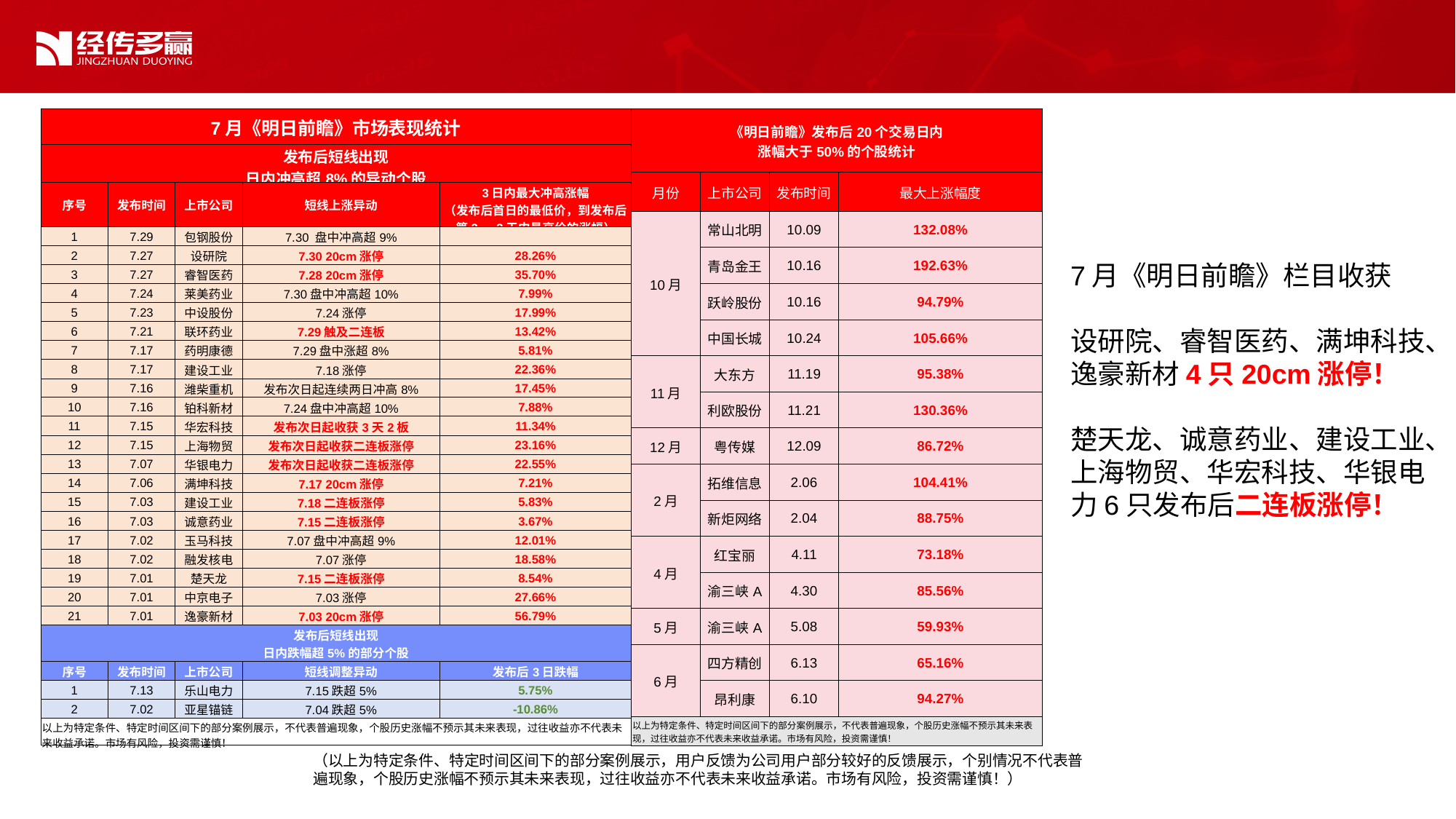

| 7月《明日前瞻》市场表现统计 |  |  |  |  |
| --- | --- | --- | --- | --- |
| 发布后短线出现 日内冲高超8%的异动个股 |  |  |  |  |
| 序号 | 发布时间 | 上市公司 | 短线上涨异动 | 3日内最大冲高涨幅 （发布后首日的最低价，到发布后第2、3天内最高价的涨幅） |
| 1 | 7.29 | 包钢股份 | 7.30 盘中冲高超9% |  |
| 2 | 7.27 | 设研院 | 7.30 20cm涨停 | 28.26% |
| 3 | 7.27 | 睿智医药 | 7.28 20cm涨停 | 35.70% |
| 4 | 7.24 | 莱美药业 | 7.30盘中冲高超10% | 7.99% |
| 5 | 7.23 | 中设股份 | 7.24涨停 | 17.99% |
| 6 | 7.21 | 联环药业 | 7.29触及二连板 | 13.42% |
| 7 | 7.17 | 药明康德 | 7.29盘中涨超8% | 5.81% |
| 8 | 7.17 | 建设工业 | 7.18涨停 | 22.36% |
| 9 | 7.16 | 潍柴重机 | 发布次日起连续两日冲高8% | 17.45% |
| 10 | 7.16 | 铂科新材 | 7.24盘中冲高超10% | 7.88% |
| 11 | 7.15 | 华宏科技 | 发布次日起收获3天2板 | 11.34% |
| 12 | 7.15 | 上海物贸 | 发布次日起收获二连板涨停 | 23.16% |
| 13 | 7.07 | 华银电力 | 发布次日起收获二连板涨停 | 22.55% |
| 14 | 7.06 | 满坤科技 | 7.17 20cm涨停 | 7.21% |
| 15 | 7.03 | 建设工业 | 7.18二连板涨停 | 5.83% |
| 16 | 7.03 | 诚意药业 | 7.15二连板涨停 | 3.67% |
| 17 | 7.02 | 玉马科技 | 7.07盘中冲高超9% | 12.01% |
| 18 | 7.02 | 融发核电 | 7.07涨停 | 18.58% |
| 19 | 7.01 | 楚天龙 | 7.15二连板涨停 | 8.54% |
| 20 | 7.01 | 中京电子 | 7.03涨停 | 27.66% |
| 21 | 7.01 | 逸豪新材 | 7.03 20cm涨停 | 56.79% |
| 发布后短线出现 日内跌幅超5%的部分个股 |  |  |  |  |
| 序号 | 发布时间 | 上市公司 | 短线调整异动 | 发布后3日跌幅 |
| 1 | 7.13 | 乐山电力 | 7.15跌超5% | 5.75% |
| 2 | 7.02 | 亚星锚链 | 7.04跌超5% | -10.86% |
| 以上为特定条件、特定时间区间下的部分案例展示，不代表普遍现象，个股历史涨幅不预示其未来表现，过往收益亦不代表未来收益承诺。市场有风险，投资需谨慎！ |  |  |  |  |
| 《明日前瞻》发布后20个交易日内 涨幅大于50%的个股统计 |  |  |  |
| --- | --- | --- | --- |
| 月份 | 上市公司 | 发布时间 | 最大上涨幅度 |
| 10月 | 常山北明 | 10.09 | 132.08% |
|  | 青岛金王 | 10.16 | 192.63% |
|  | 跃岭股份 | 10.16 | 94.79% |
|  | 中国长城 | 10.24 | 105.66% |
| 11月 | 大东方 | 11.19 | 95.38% |
|  | 利欧股份 | 11.21 | 130.36% |
| 12月 | 粤传媒 | 12.09 | 86.72% |
| 2月 | 拓维信息 | 2.06 | 104.41% |
|  | 新炬网络 | 2.04 | 88.75% |
| 4月 | 红宝丽 | 4.11 | 73.18% |
|  | 渝三峡A | 4.30 | 85.56% |
| 5月 | 渝三峡A | 5.08 | 59.93% |
| 6月 | 四方精创 | 6.13 | 65.16% |
|  | 昂利康 | 6.10 | 94.27% |
| 以上为特定条件、特定时间区间下的部分案例展示，不代表普遍现象，个股历史涨幅不预示其未来表现，过往收益亦不代表未来收益承诺。市场有风险，投资需谨慎！ |  |  |  |

7月《明日前瞻》栏目收获

设研院、睿智医药、满坤科技、逸豪新材4只20cm涨停！

楚天龙、诚意药业、建设工业、上海物贸、华宏科技、华银电力6只发布后二连板涨停！
（以上为特定条件、特定时间区间下的部分案例展示，用户反馈为公司用户部分较好的反馈展示，个别情况不代表普遍现象，个股历史涨幅不预示其未来表现，过往收益亦不代表未来收益承诺。市场有风险，投资需谨慎！）